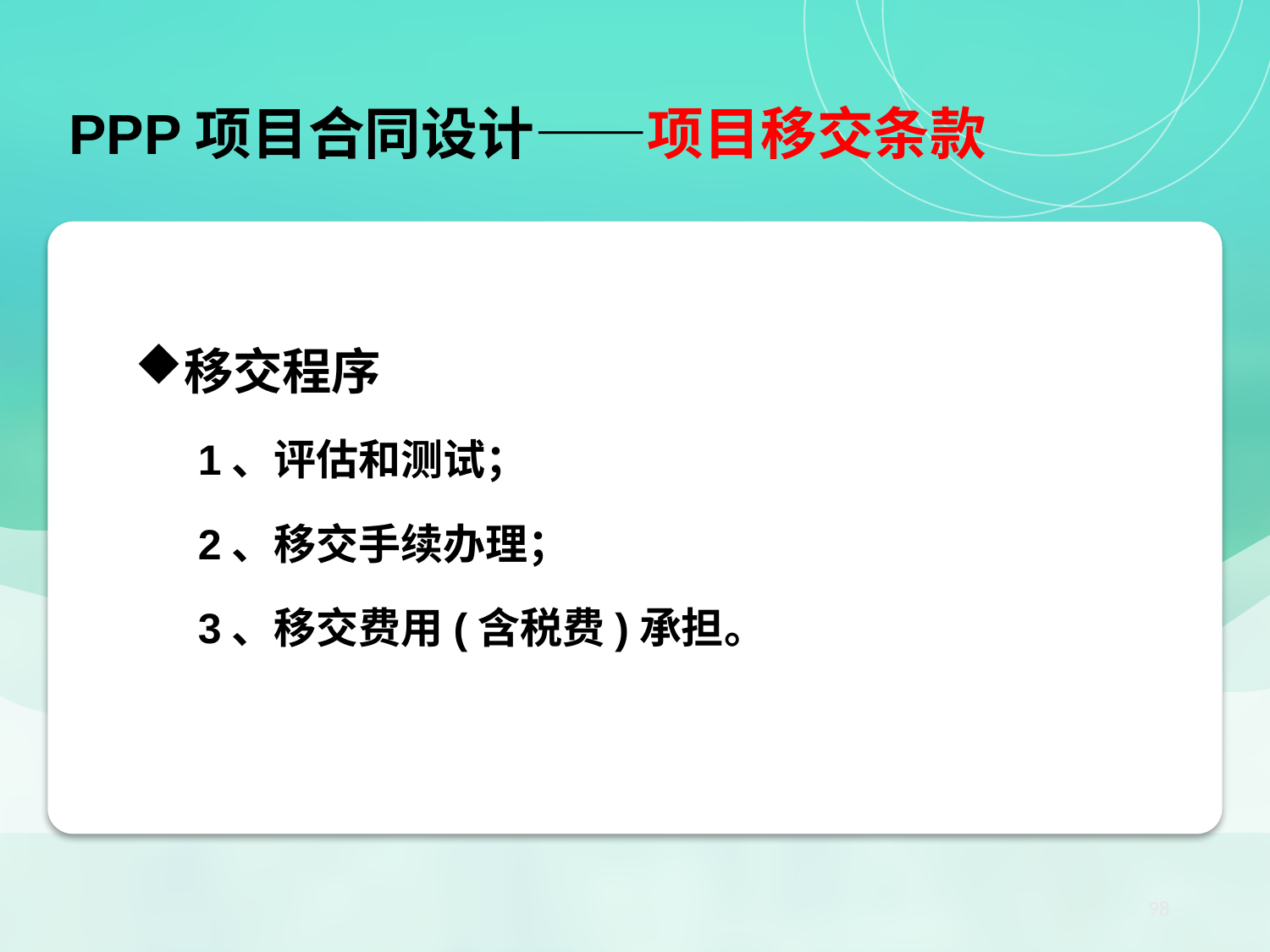

PPP项目合同设计——项目移交条款
【小结】PPP项目核心法律关系：项目合同

移交程序
1、评估和测试；
2、移交手续办理；
3、移交费用(含税费)承担。

98